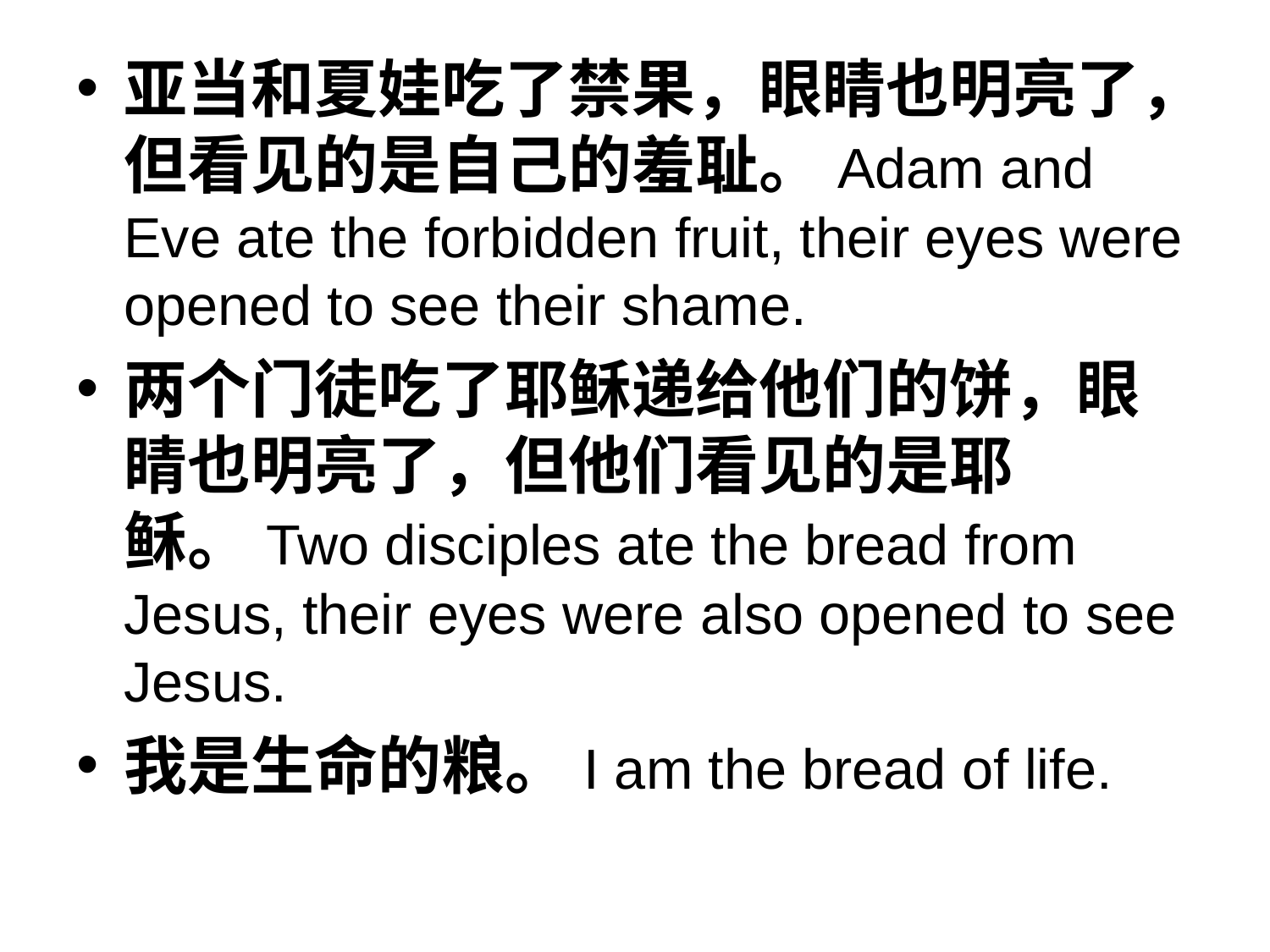

亚当和夏娃吃了禁果，眼睛也明亮了，但看见的是自己的羞耻。Adam and Eve ate the forbidden fruit, their eyes were opened to see their shame.
两个门徒吃了耶稣递给他们的饼，眼睛也明亮了，但他们看见的是耶稣。Two disciples ate the bread from Jesus, their eyes were also opened to see Jesus.
我是生命的粮。I am the bread of life.